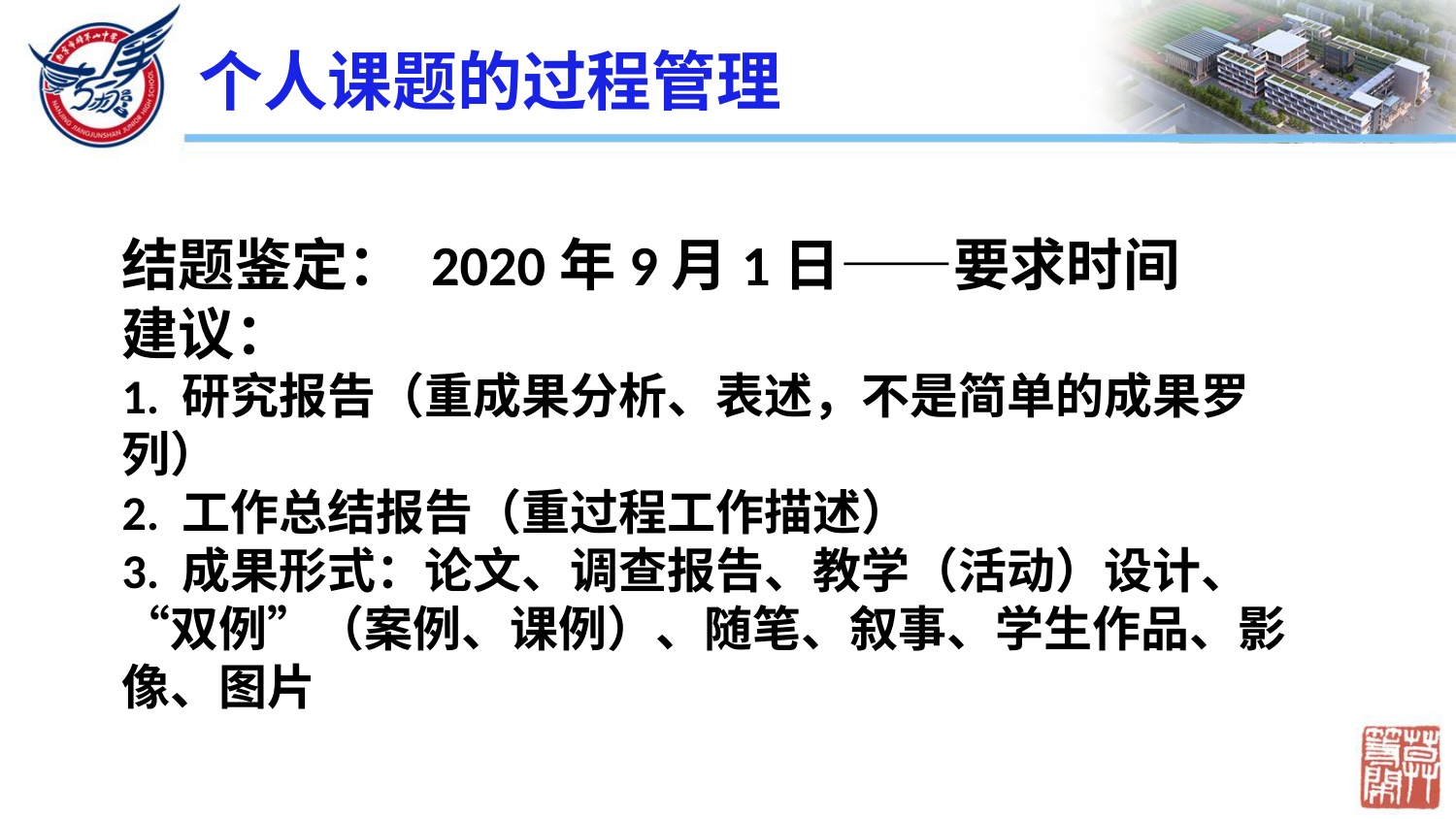

个人课题的过程管理
结题鉴定： 2020年9月1日——要求时间
建议：
1. 研究报告（重成果分析、表述，不是简单的成果罗列）
2. 工作总结报告（重过程工作描述）
3. 成果形式：论文、调查报告、教学（活动）设计、“双例”（案例、课例）、随笔、叙事、学生作品、影像、图片